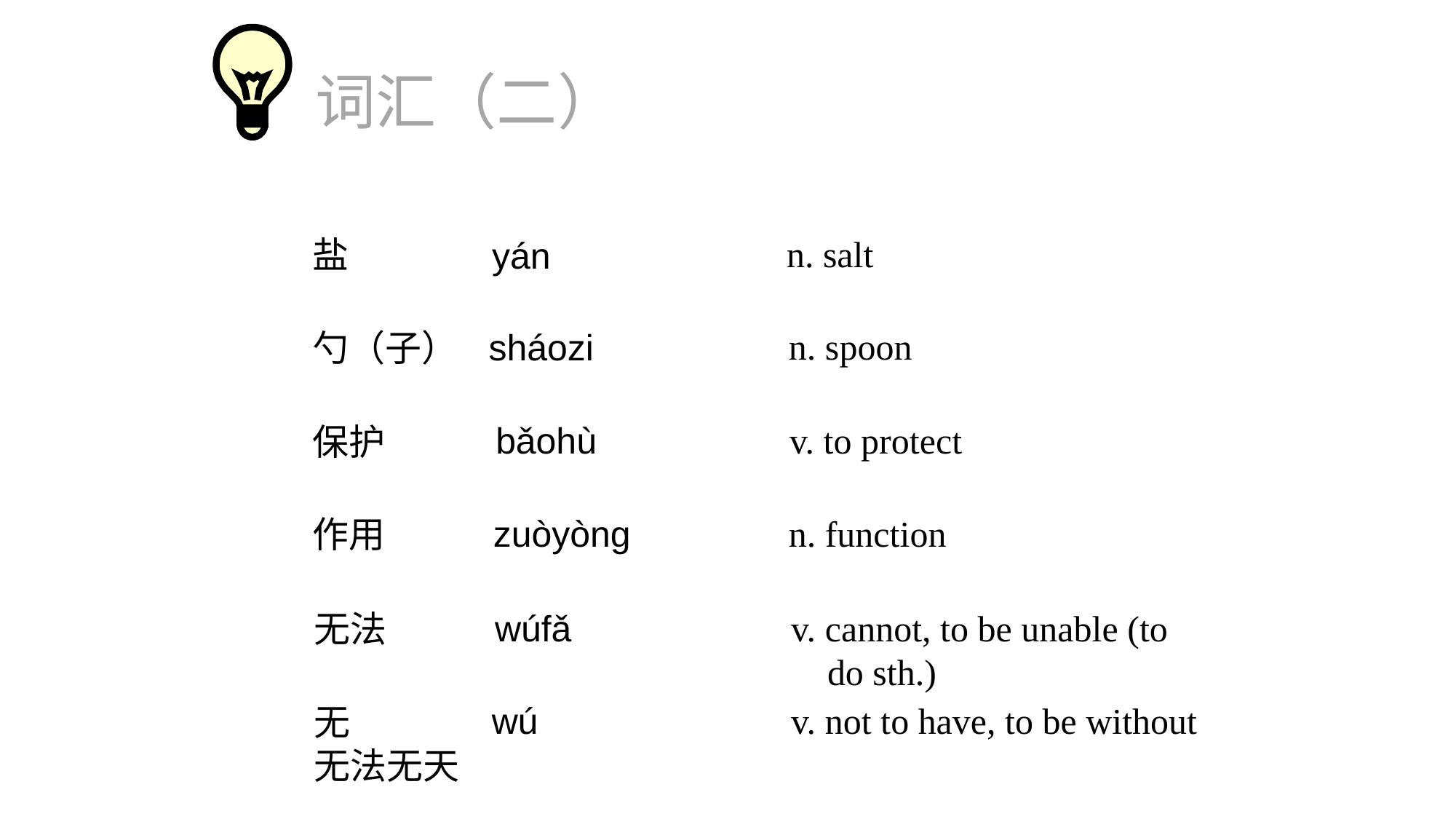

词汇（二）
n. salt
盐
yán
n. spoon
sháozi
勺（子）
bǎohù
v. to protect
保护
zuòyòng
n. function
作用
wúfǎ
v. cannot, to be unable (to
    do sth.)
无法
wú
v. not to have, to be without
无
无法无天